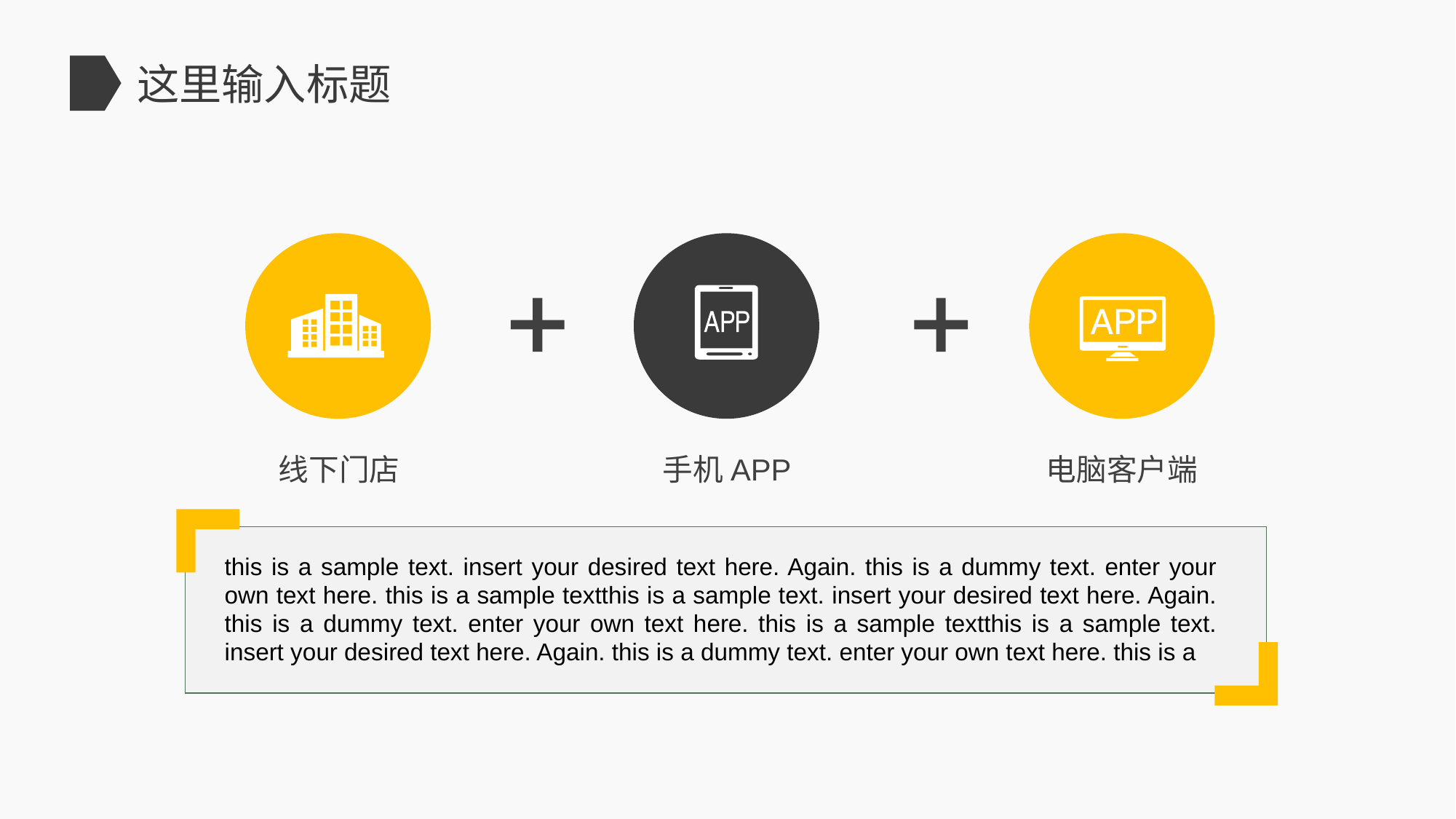

这里输入标题

线下门店
手机APP
电脑客户端

this is a sample text. insert your desired text here. Again. this is a dummy text. enter your own text here. this is a sample textthis is a sample text. insert your desired text here. Again. this is a dummy text. enter your own text here. this is a sample textthis is a sample text. insert your desired text here. Again. this is a dummy text. enter your own text here. this is a